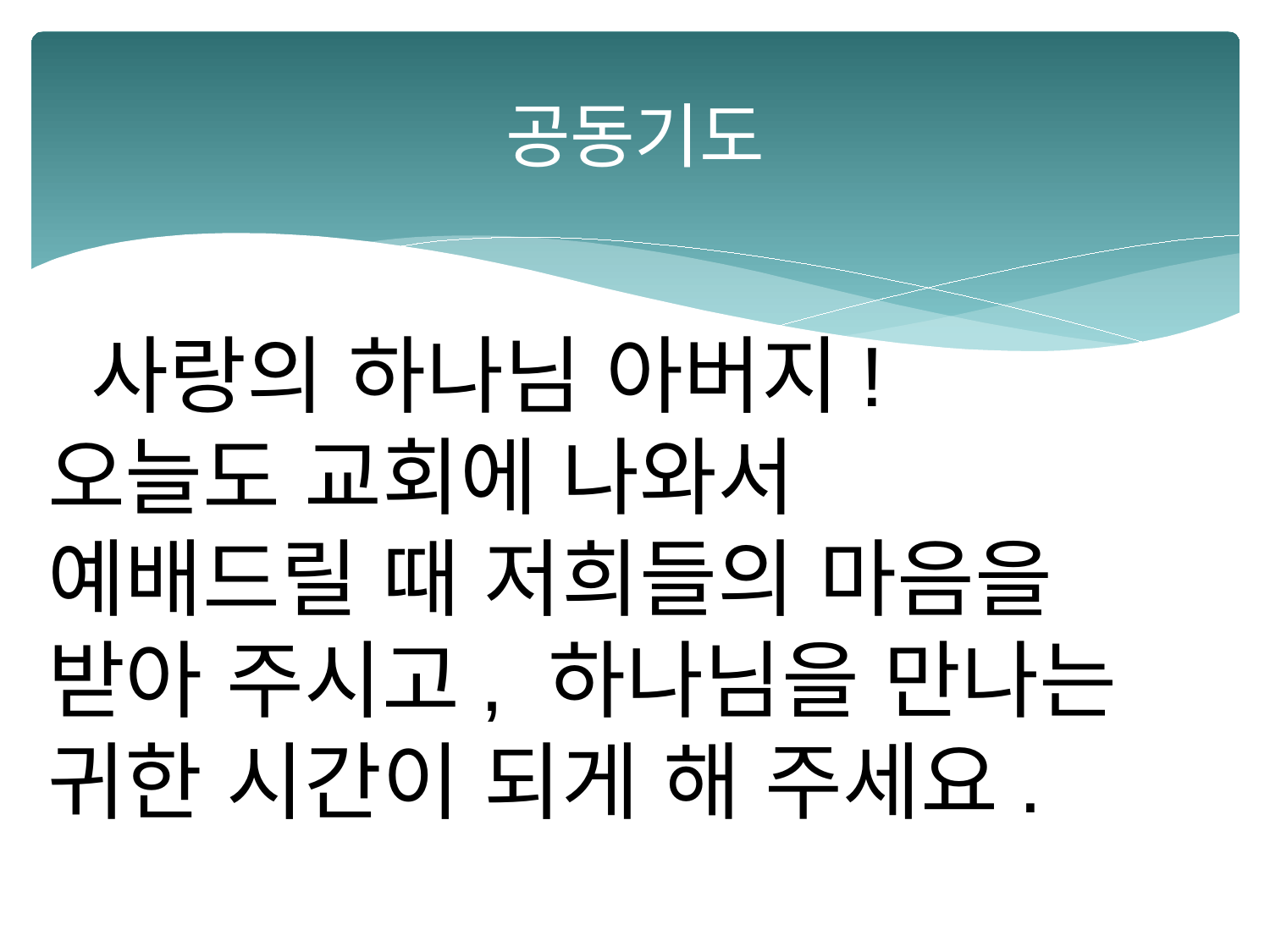

# 공동기도

 사랑의 하나님 아버지!
오늘도 교회에 나와서
예배드릴 때 저희들의 마음을
받아 주시고, 하나님을 만나는
귀한 시간이 되게 해 주세요.